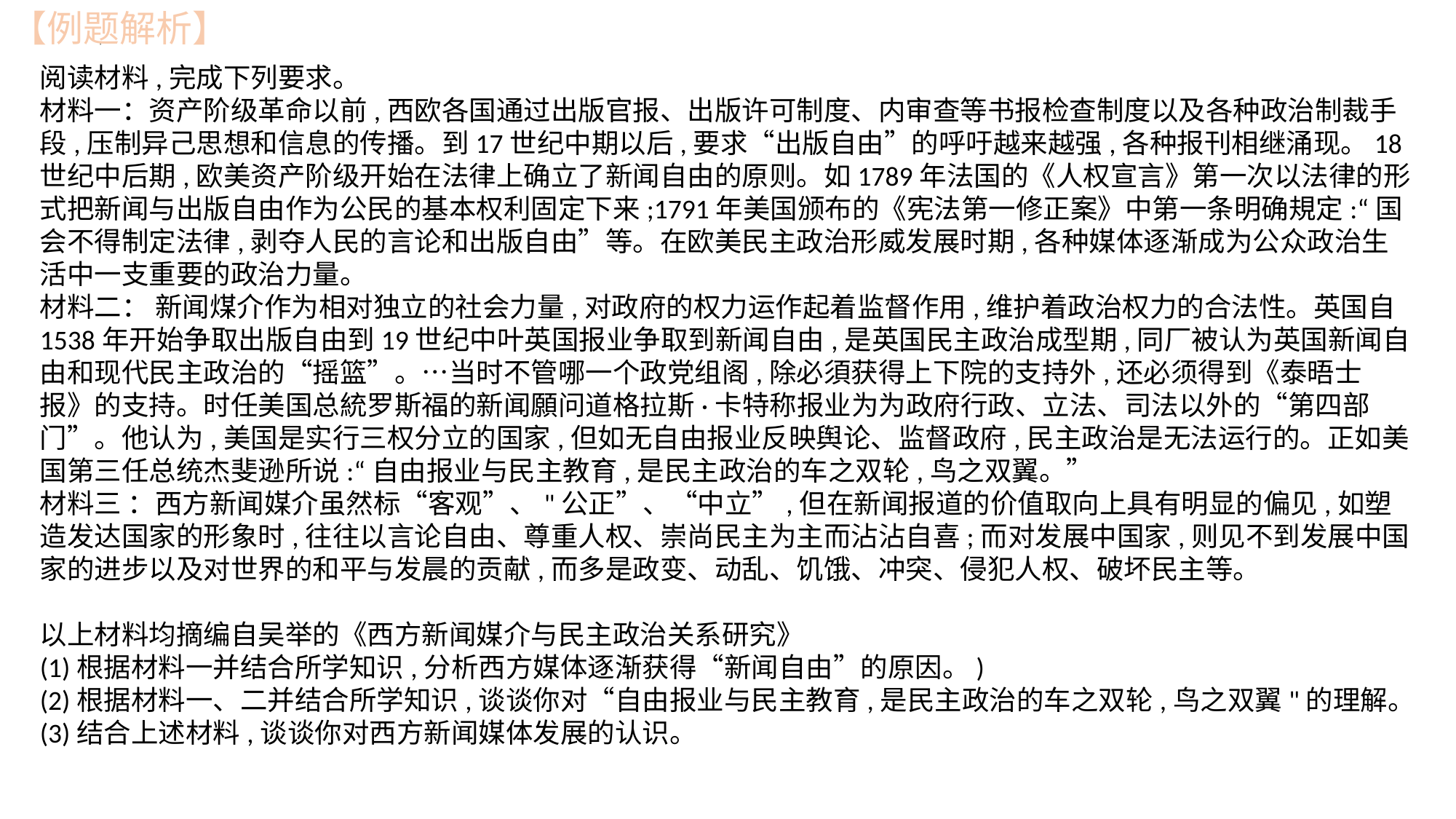

【例题解析】
阅读材料,完成下列要求。
材料一：资产阶级革命以前,西欧各国通过出版官报、出版许可制度、内审查等书报检查制度以及各种政治制裁手段,压制异己思想和信息的传播。到17世纪中期以后,要求“出版自由”的呼吁越来越强,各种报刊相继涌现。18世纪中后期,欧美资产阶级开始在法律上确立了新闻自由的原则。如1789年法国的《人权宣言》第一次以法律的形式把新闻与出版自由作为公民的基本权利固定下来;1791年美国颁布的《宪法第一修正案》中第一条明确規定:“国会不得制定法律,剥夺人民的言论和出版自由”等。在欧美民主政治形威发展时期,各种媒体逐渐成为公众政治生活中一支重要的政治力量。
材料二： 新闻煤介作为相对独立的社会力量,对政府的权力运作起着监督作用,维护着政治权力的合法性。英国自1538年开始争取出版自由到19世纪中叶英国报业争取到新闻自由,是英国民主政治成型期,同厂被认为英国新闻自由和现代民主政治的“摇篮”。…当时不管哪一个政党组阁,除必須获得上下院的支持外,还必须得到《泰晤士报》的支持。时任美国总統罗斯福的新闻願问道格拉斯·卡特称报业为为政府行政、立法、司法以外的“第四部门”。他认为,美国是实行三权分立的国家,但如无自由报业反映舆论、监督政府,民主政治是无法运行的。正如美国第三任总统杰斐逊所说:“自由报业与民主教育,是民主政治的车之双轮,鸟之双翼。”
材料三 ：西方新闻媒介虽然标“客观”、"公正”、“中立”,但在新闻报道的价值取向上具有明显的偏见,如塑造发达国家的形象时,往往以言论自由、尊重人权、崇尚民主为主而沾沾自喜;而对发展中国家,则见不到发展中国家的进步以及对世界的和平与发晨的贡献,而多是政变、动乱、饥饿、冲突、侵犯人权、破坏民主等。

以上材料均摘编自吴举的《西方新闻媒介与民主政治关系研究》
(1)根据材料一并结合所学知识,分析西方媒体逐渐获得“新闻自由”的原因。)
(2)根据材料一、二并结合所学知识,谈谈你对“自由报业与民主教育,是民主政治的车之双轮,鸟之双翼"的理解。
(3)结合上述材料,谈谈你对西方新闻媒体发展的认识。